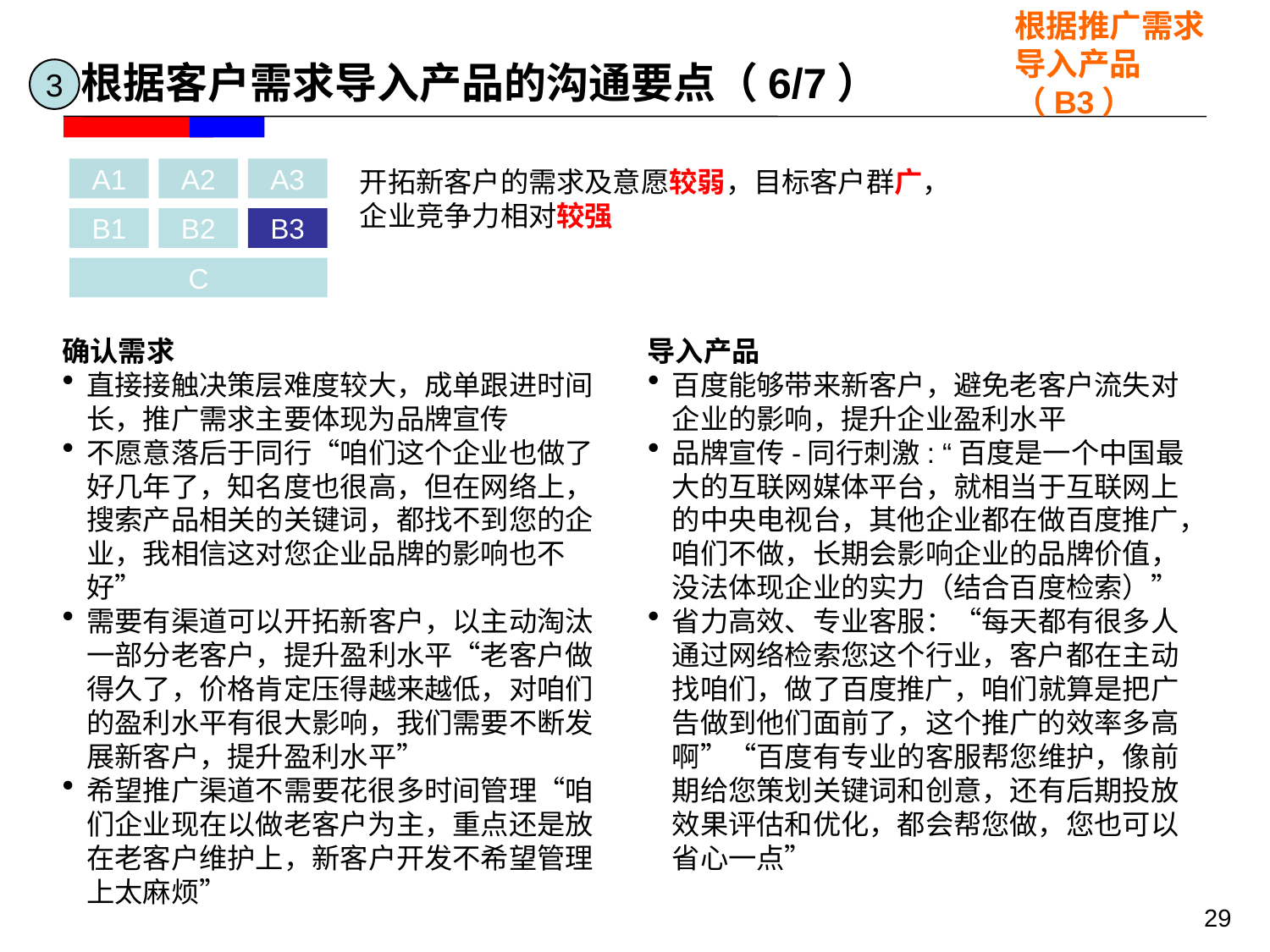

根据推广需求导入产品
（B3）
  根据客户需求导入产品的沟通要点（6/7）
3
开拓新客户的需求及意愿较弱，目标客户群广，企业竞争力相对较强
A1
A2
A3
B1
B2
B3
C
确认需求
直接接触决策层难度较大，成单跟进时间长，推广需求主要体现为品牌宣传
不愿意落后于同行“咱们这个企业也做了好几年了，知名度也很高，但在网络上，搜索产品相关的关键词，都找不到您的企业，我相信这对您企业品牌的影响也不好”
需要有渠道可以开拓新客户，以主动淘汰一部分老客户，提升盈利水平“老客户做得久了，价格肯定压得越来越低，对咱们的盈利水平有很大影响，我们需要不断发展新客户，提升盈利水平”
希望推广渠道不需要花很多时间管理“咱们企业现在以做老客户为主，重点还是放在老客户维护上，新客户开发不希望管理上太麻烦”

导入产品
百度能够带来新客户，避免老客户流失对企业的影响，提升企业盈利水平
品牌宣传-同行刺激: “百度是一个中国最大的互联网媒体平台，就相当于互联网上的中央电视台，其他企业都在做百度推广，咱们不做，长期会影响企业的品牌价值，没法体现企业的实力（结合百度检索）”
省力高效、专业客服：“每天都有很多人通过网络检索您这个行业，客户都在主动找咱们，做了百度推广，咱们就算是把广告做到他们面前了，这个推广的效率多高啊”“百度有专业的客服帮您维护，像前期给您策划关键词和创意，还有后期投放效果评估和优化，都会帮您做，您也可以省心一点”

29